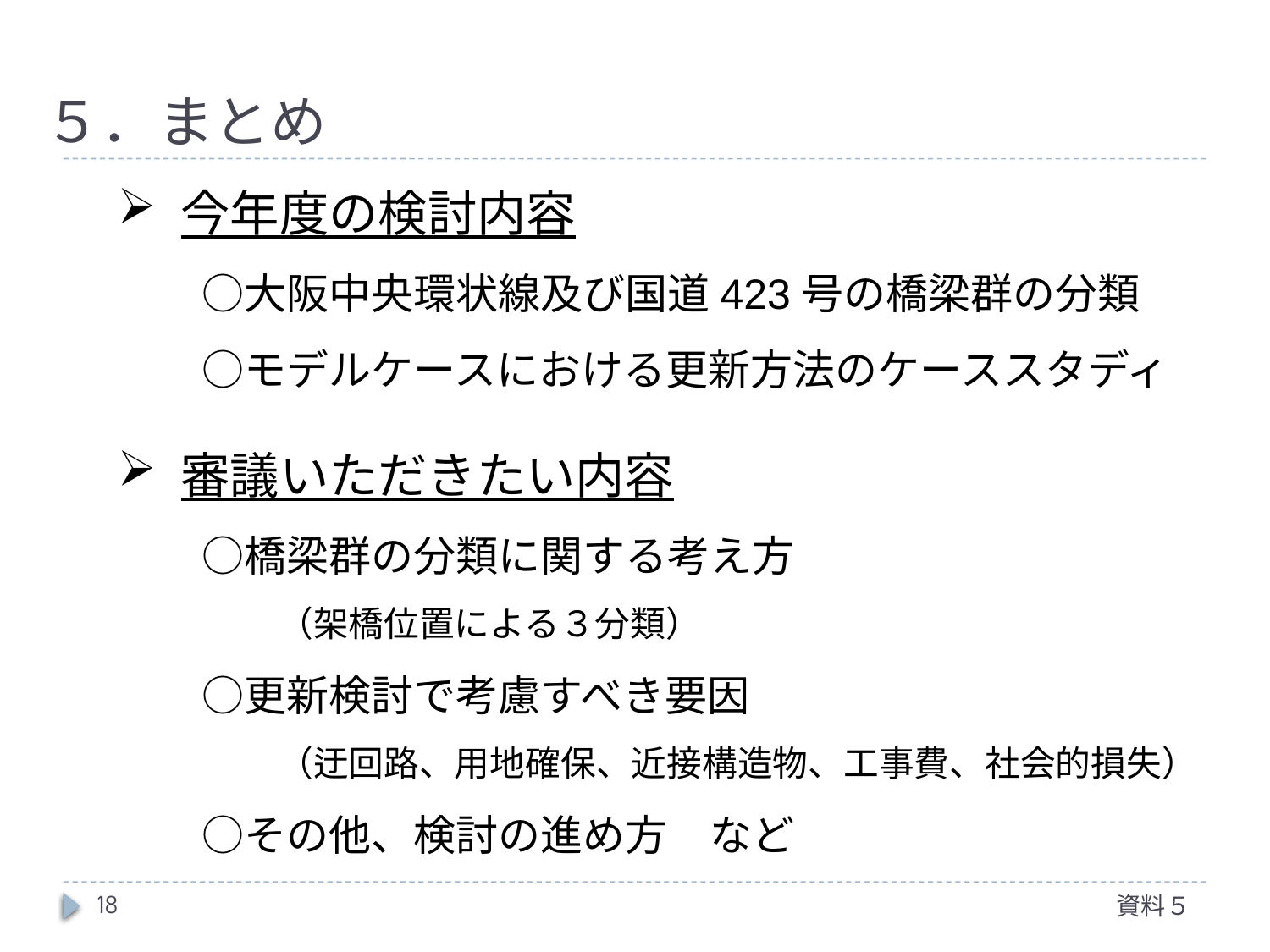

# ５．まとめ
今年度の検討内容
　　○大阪中央環状線及び国道423号の橋梁群の分類
　　○モデルケースにおける更新方法のケーススタディ

審議いただきたい内容
　　○橋梁群の分類に関する考え方
	　（架橋位置による３分類）
　　○更新検討で考慮すべき要因
	　（迂回路、用地確保、近接構造物、工事費、社会的損失）
　　○その他、検討の進め方　など
18
資料５